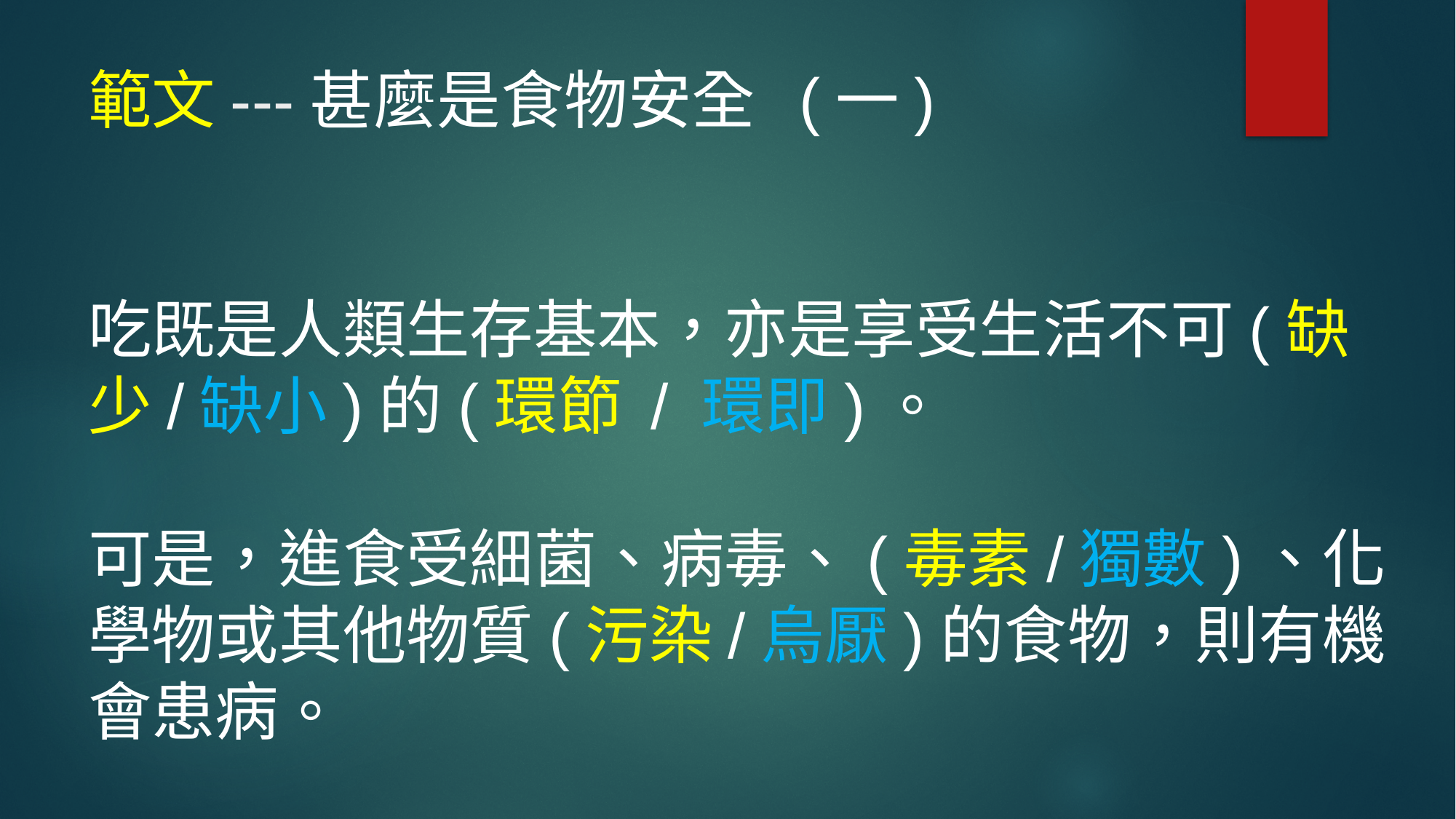

# 範文---甚麼是食物安全  (一) 吃既是人類生存基本，亦是享受生活不可(缺少/缺小)的(環節 / 環即)。 可是，進食受細菌、病毒、(毒素/獨數)、化學物或其他物質(污染/烏厭)的食物，則有機會患病。